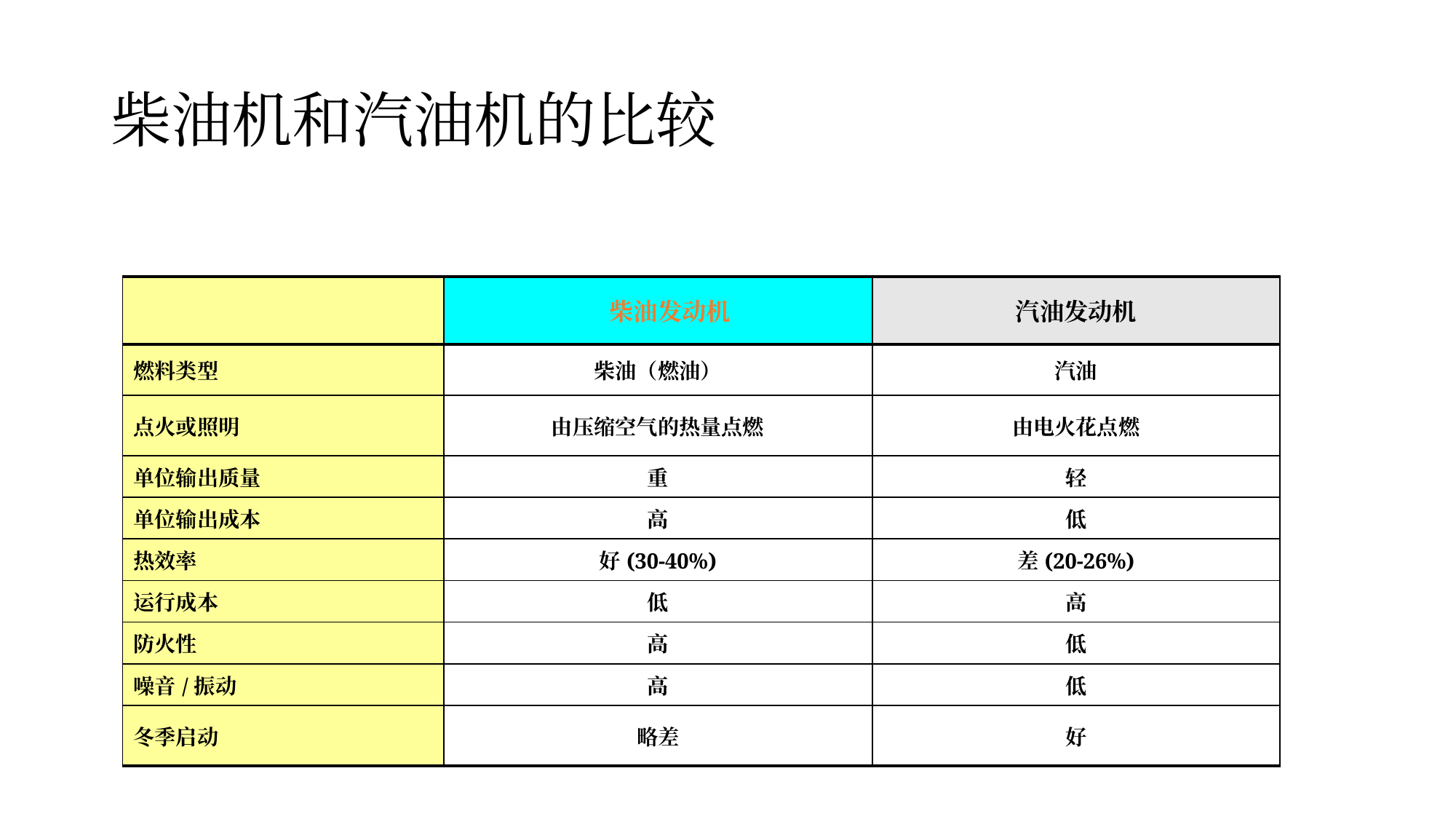

# 柴油机和汽油机的比较
|  | 柴油发动机 | 汽油发动机 |
| --- | --- | --- |
| 燃料类型 | 柴油（燃油） | 汽油 |
| 点火或照明 | 由压缩空气的热量点燃 | 由电火花点燃 |
| 单位输出质量 | 重 | 轻 |
| 单位输出成本 | 高 | 低 |
| 热效率 | 好(30-40%) | 差(20-26%) |
| 运行成本 | 低 | 高 |
| 防火性 | 高 | 低 |
| 噪音/振动 | 高 | 低 |
| 冬季启动 | 略差 | 好 |